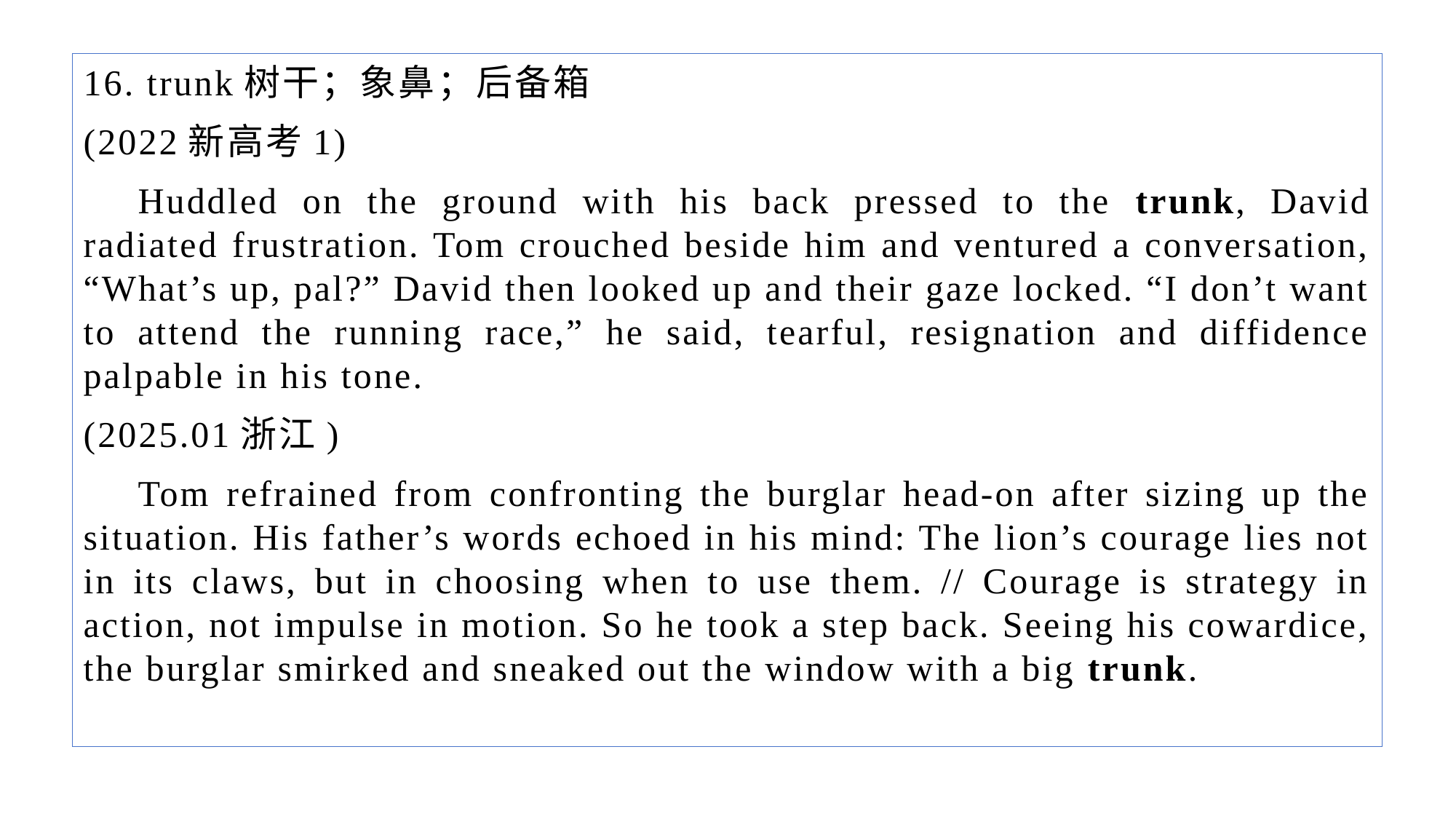

16. trunk树干；象鼻；后备箱
(2022新高考1)
Huddled on the ground with his back pressed to the trunk, David radiated frustration. Tom crouched beside him and ventured a conversation, “What’s up, pal?” David then looked up and their gaze locked. “I don’t want to attend the running race,” he said, tearful, resignation and diffidence palpable in his tone.
(2025.01浙江)
Tom refrained from confronting the burglar head-on after sizing up the situation. His father’s words echoed in his mind: The lion’s courage lies not in its claws, but in choosing when to use them. // Courage is strategy in action, not impulse in motion. So he took a step back. Seeing his cowardice, the burglar smirked and sneaked out the window with a big trunk.